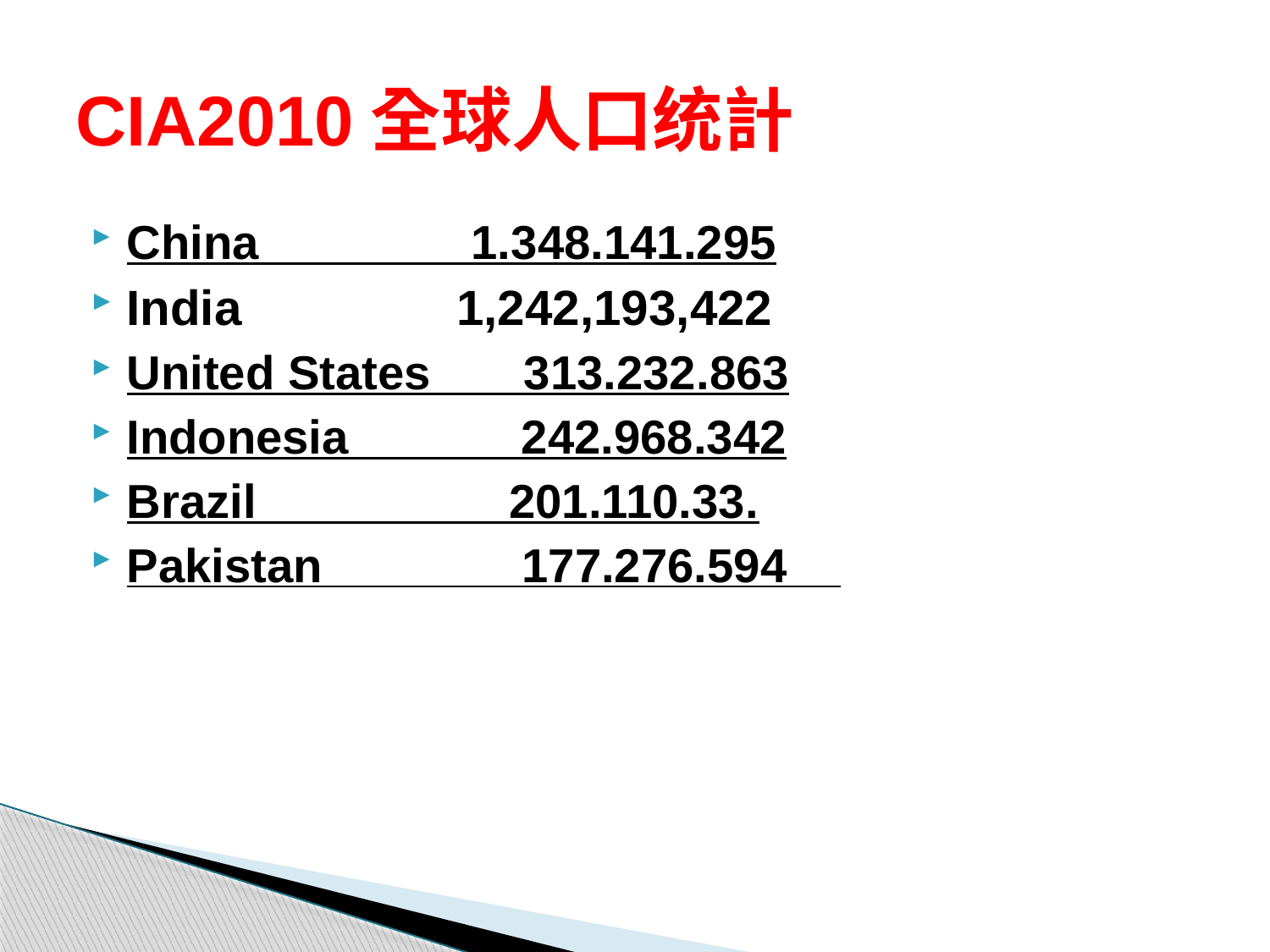

# CIA2010全球人口统計
China                1.348.141.295
India                1,242,193,422
United States       313.232.863
Indonesia             242.968.342
Brazil                   201.110.33.
Pakistan               177.276.594